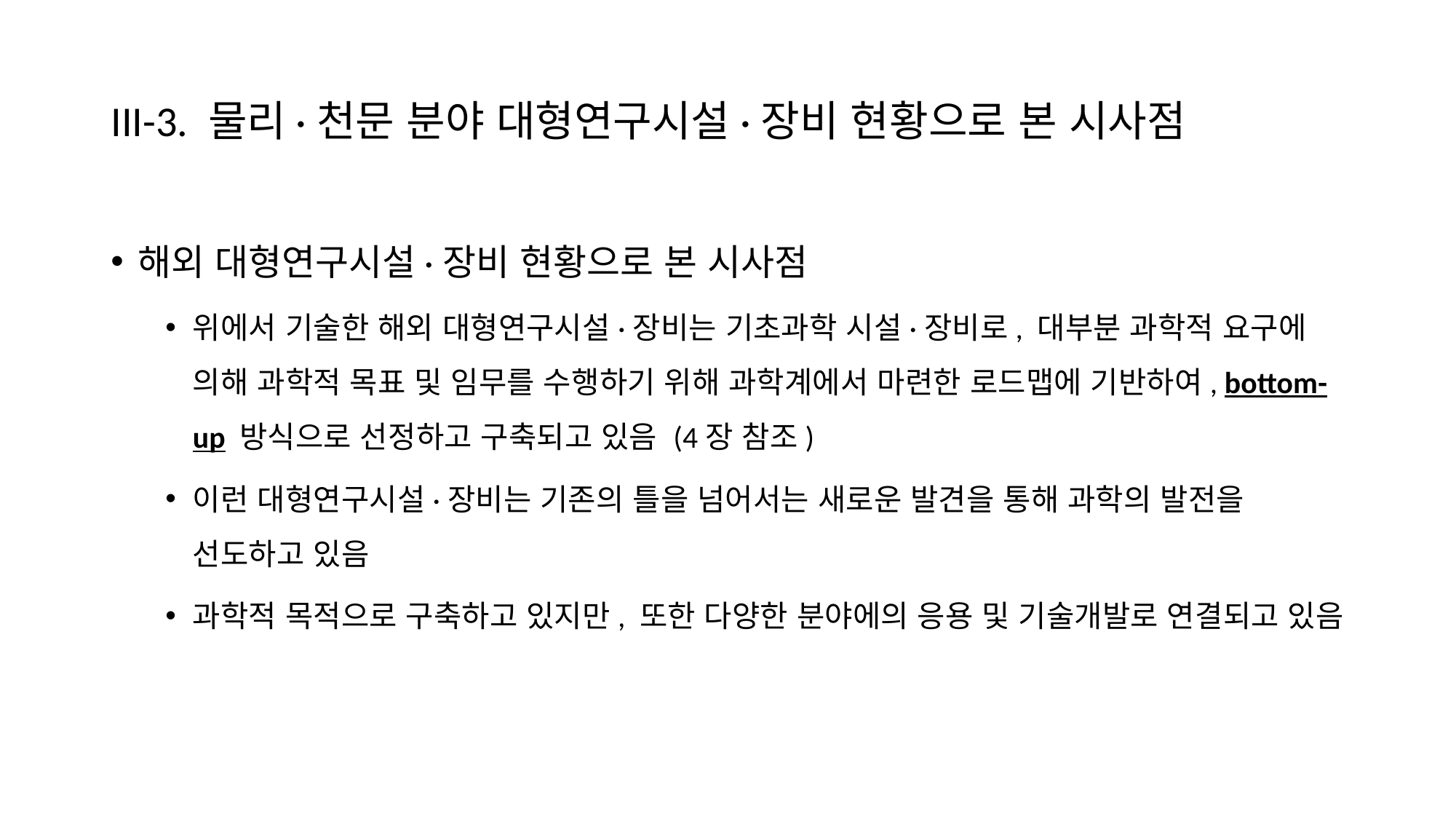

# III-3. 물리·천문 분야 대형연구시설·장비 현황으로 본 시사점
해외 대형연구시설·장비 현황으로 본 시사점
위에서 기술한 해외 대형연구시설·장비는 기초과학 시설·장비로, 대부분 과학적 요구에 의해 과학적 목표 및 임무를 수행하기 위해 과학계에서 마련한 로드맵에 기반하여, bottom-up 방식으로 선정하고 구축되고 있음 (4장 참조)
이런 대형연구시설·장비는 기존의 틀을 넘어서는 새로운 발견을 통해 과학의 발전을 선도하고 있음
과학적 목적으로 구축하고 있지만, 또한 다양한 분야에의 응용 및 기술개발로 연결되고 있음